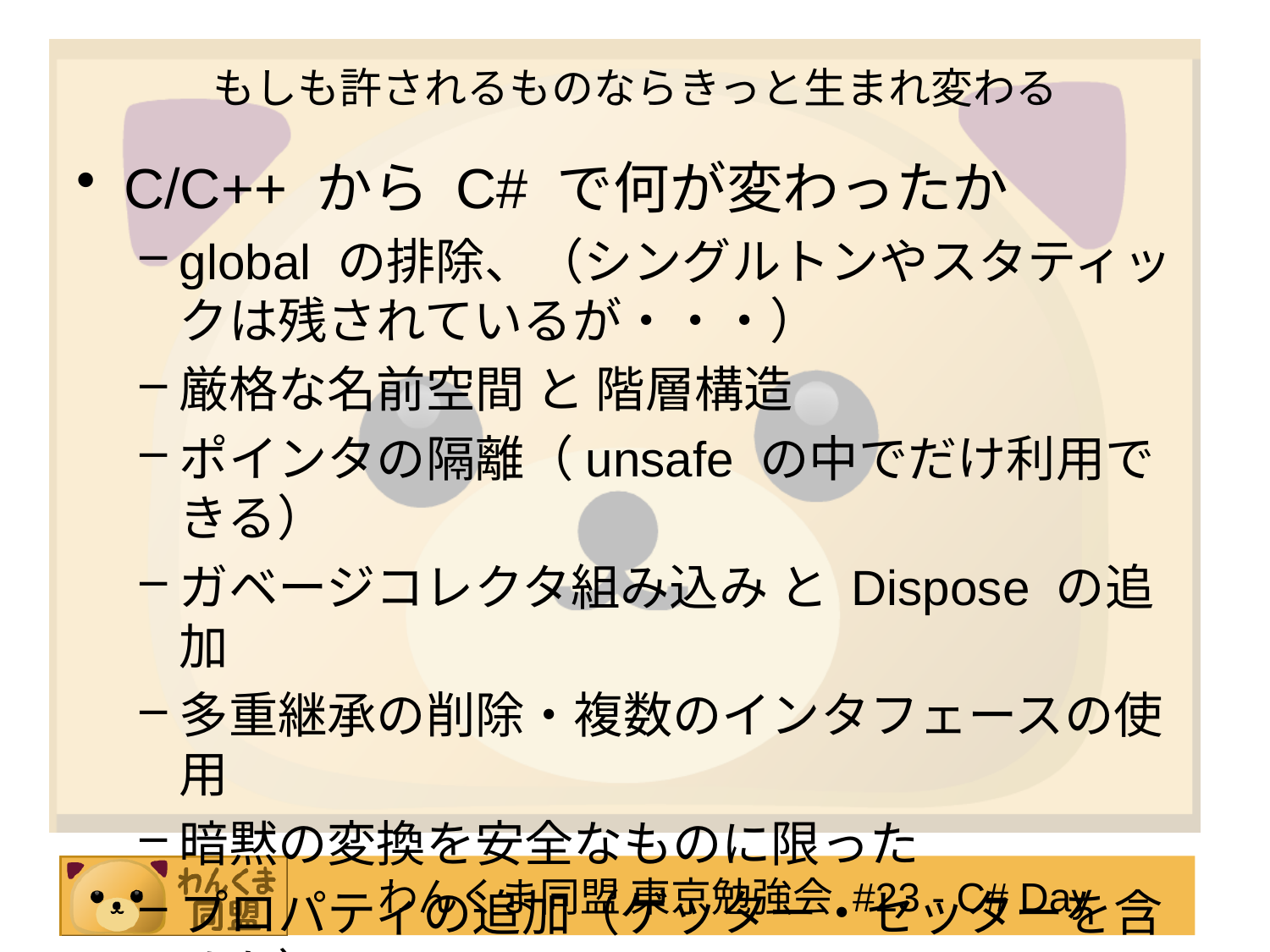

# もしも許されるものならきっと生まれ変わる
C/C++ から C# で何が変わったか
global の排除、（シングルトンやスタティックは残されているが・・・）
厳格な名前空間 と 階層構造
ポインタの隔離（unsafe の中でだけ利用できる）
ガベージコレクタ組み込み と Dispose の追加
多重継承の削除・複数のインタフェースの使用
暗黙の変換を安全なものに限った
プロパティの追加（ゲッター・セッターを含めた）